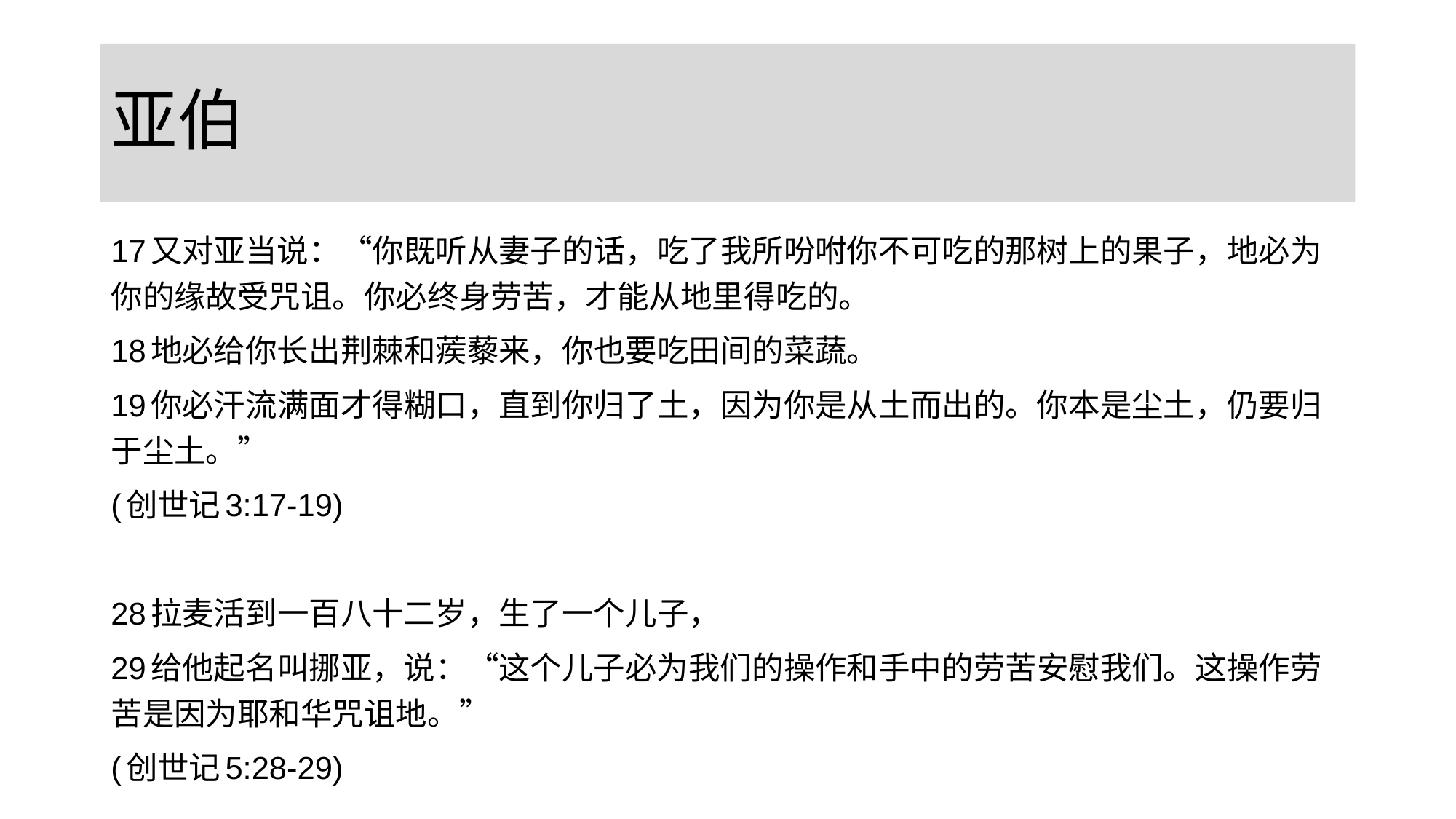

# 亚伯
17又对亚当说：“你既听从妻子的话，吃了我所吩咐你不可吃的那树上的果子，地必为你的缘故受咒诅。你必终身劳苦，才能从地里得吃的。
18地必给你长出荆棘和蒺藜来，你也要吃田间的菜蔬。
19你必汗流满面才得糊口，直到你归了土，因为你是从土而出的。你本是尘土，仍要归于尘土。”
(创世记3:17-19)

28拉麦活到一百八十二岁，生了一个儿子，
29给他起名叫挪亚，说：“这个儿子必为我们的操作和手中的劳苦安慰我们。这操作劳苦是因为耶和华咒诅地。”
(创世记5:28-29)